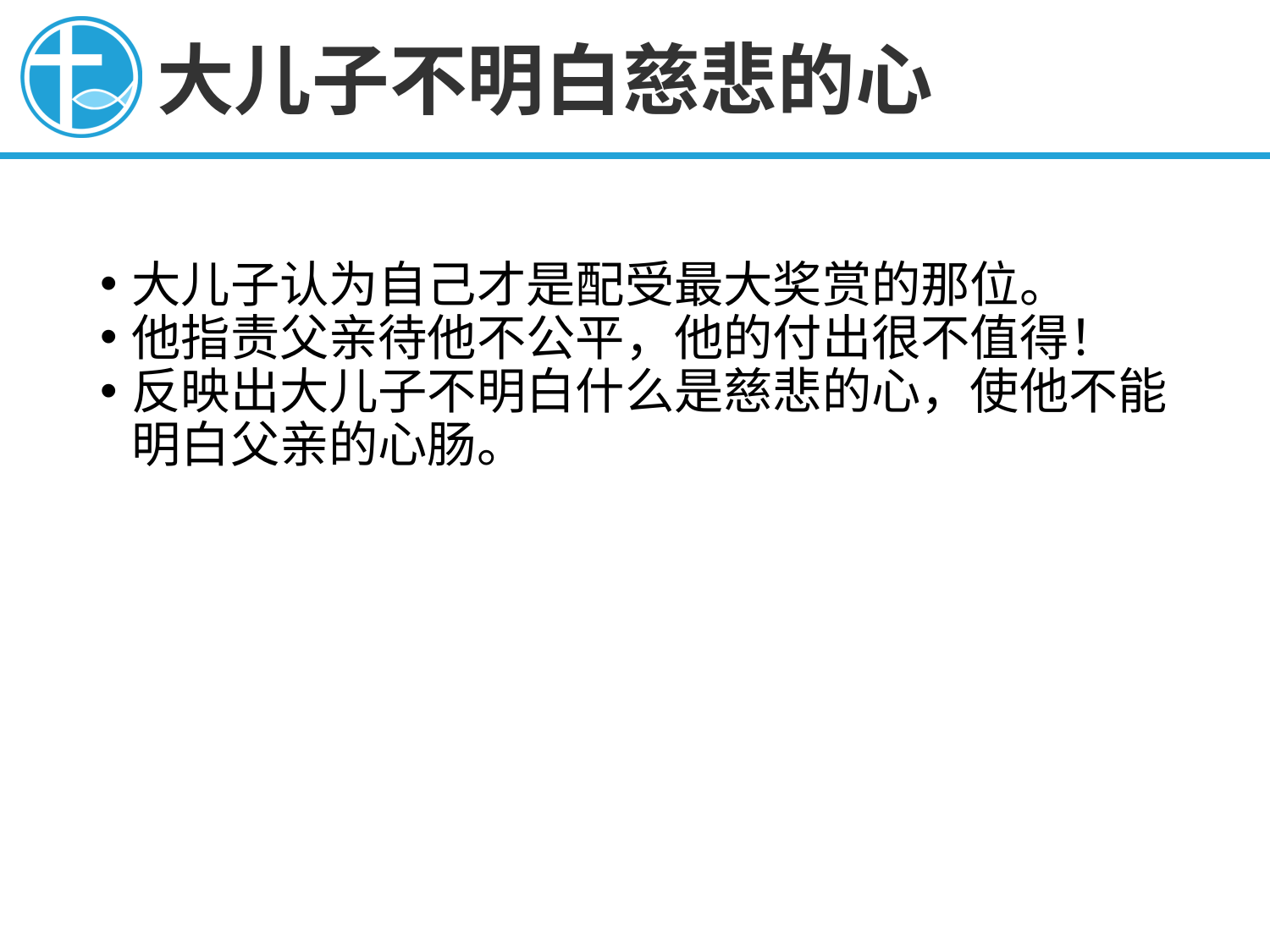

# 大儿子不明白慈悲的心
大儿子认为自己才是配受最大奖赏的那位。
他指责父亲待他不公平，他的付出很不值得！
反映出大儿子不明白什么是慈悲的心，使他不能明白父亲的心肠。